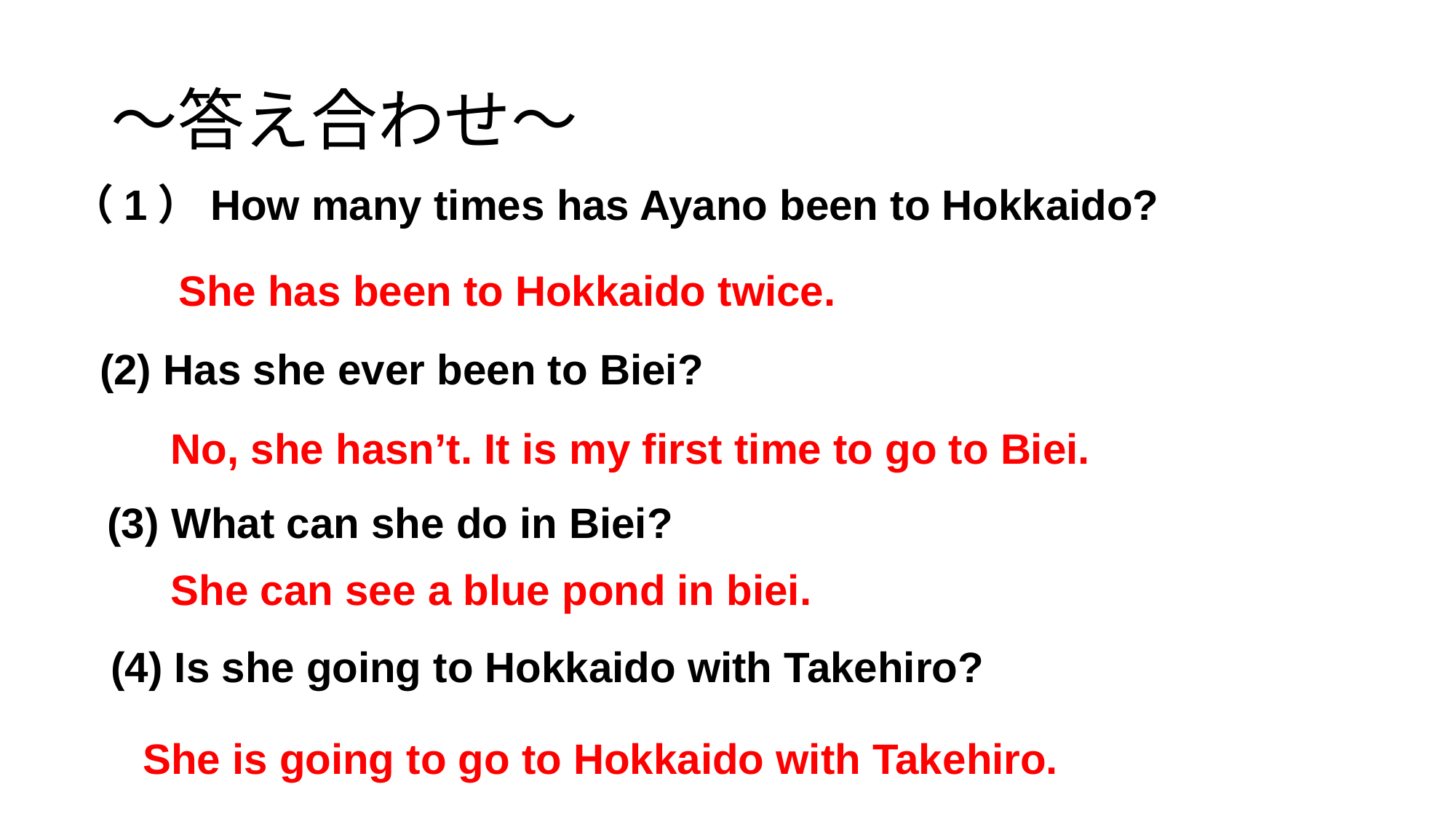

# ～答え合わせ～
（1）How many times has Ayano been to Hokkaido?

 She has been to Hokkaido twice.
(2) Has she ever been to Biei?
No, she hasn’t. It is my first time to go to Biei.
(3) What can she do in Biei?
She can see a blue pond in biei.
(4) Is she going to Hokkaido with Takehiro?
She is going to go to Hokkaido with Takehiro.